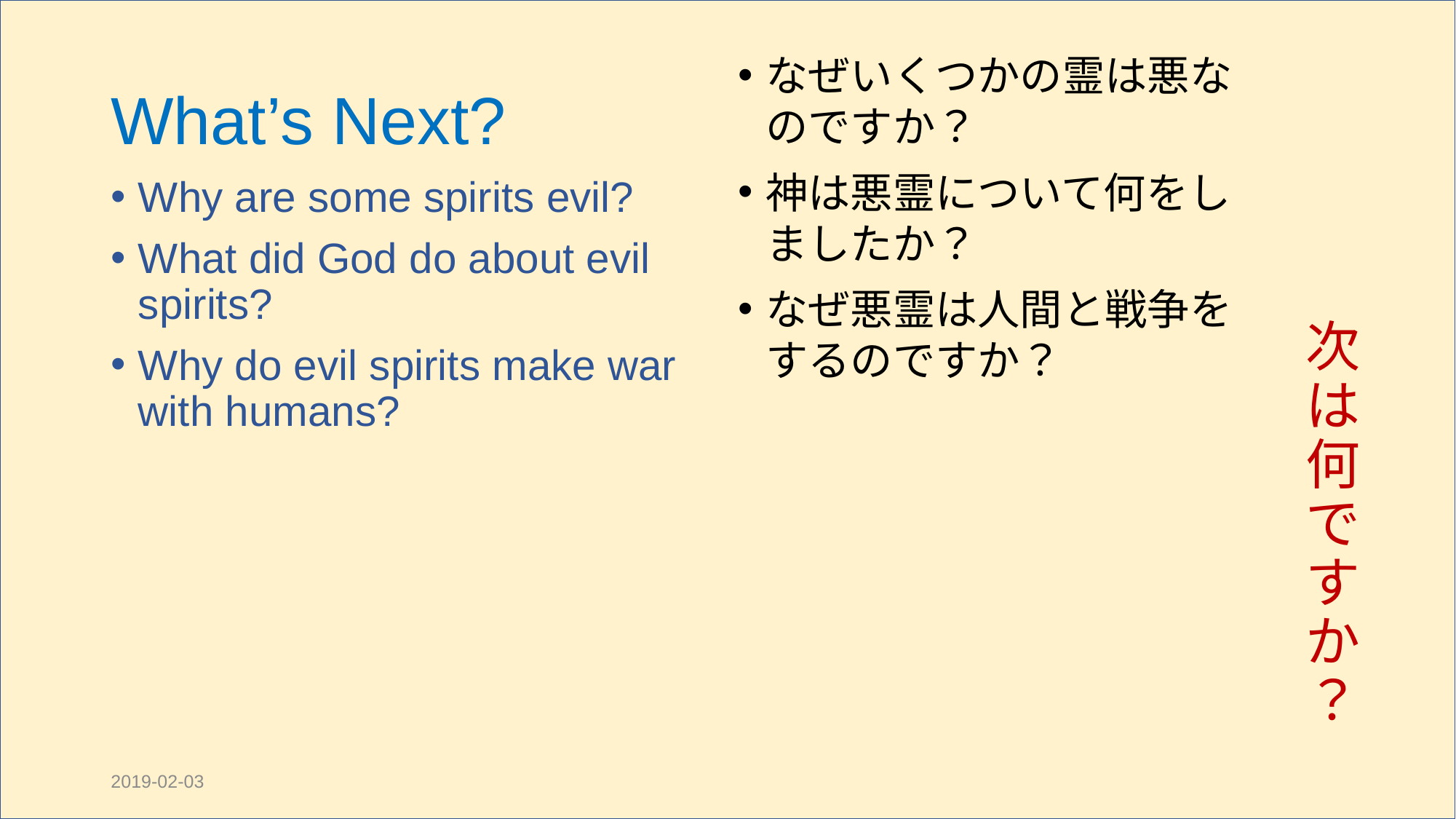

# What’s Next?
なぜいくつかの霊は悪なのですか？
神は悪霊について何をしましたか？
なぜ悪霊は人間と戦争をするのですか？
次は何ですか？
Why are some spirits evil?
What did God do about evil spirits?
Why do evil spirits make war with humans?
2019-02-03
Healing with Jesus draft 3
12